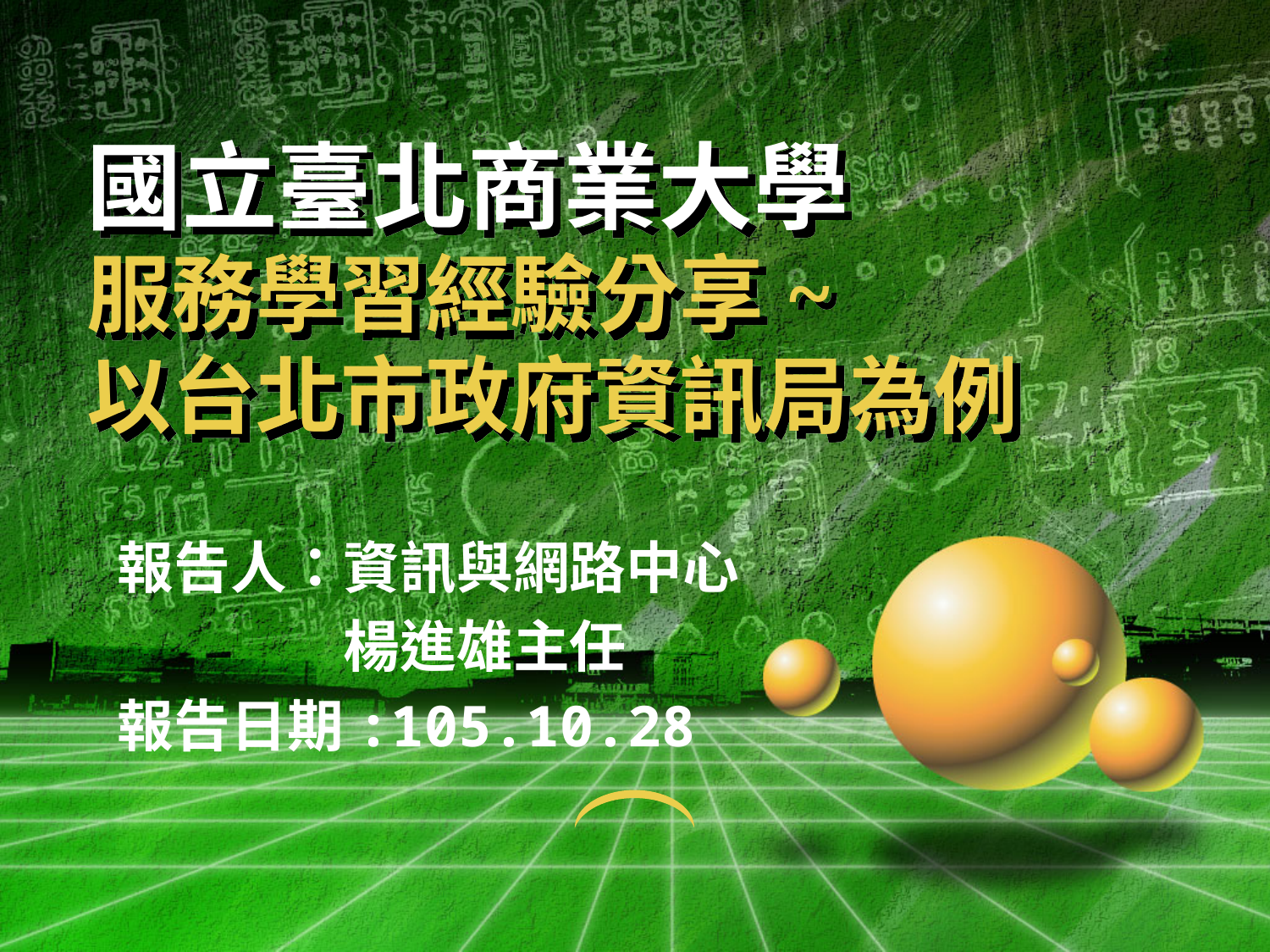

# 國立臺北商業大學 服務學習經驗分享~ 以台北市政府資訊局為例
報告人：資訊與網路中心
　　　　楊進雄主任
報告日期:105.10.28